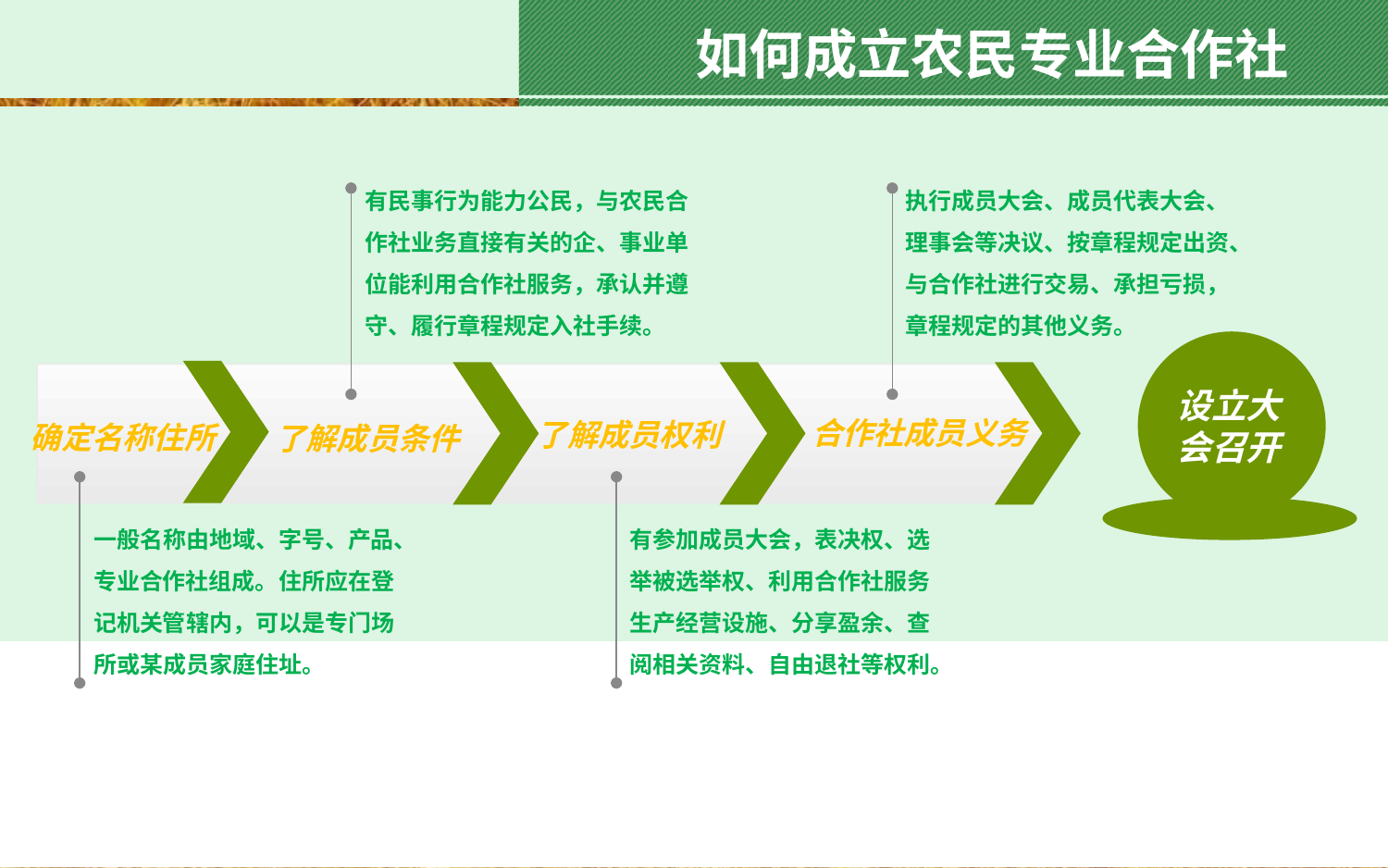

如何成立农民专业合作社
有民事行为能力公民，与农民合作社业务直接有关的企、事业单位能利用合作社服务，承认并遵守、履行章程规定入社手续。

执行成员大会、成员代表大会、理事会等决议、按章程规定出资、与合作社进行交易、承担亏损，章程规定的其他义务。

设立大会召开

合作社成员义务
了解成员权利
确定名称住所
了解成员条件

有参加成员大会，表决权、选举被选举权、利用合作社服务生产经营设施、分享盈余、查阅相关资料、自由退社等权利。

一般名称由地域、字号、产品、专业合作社组成。住所应在登记机关管辖内，可以是专门场所或某成员家庭住址。